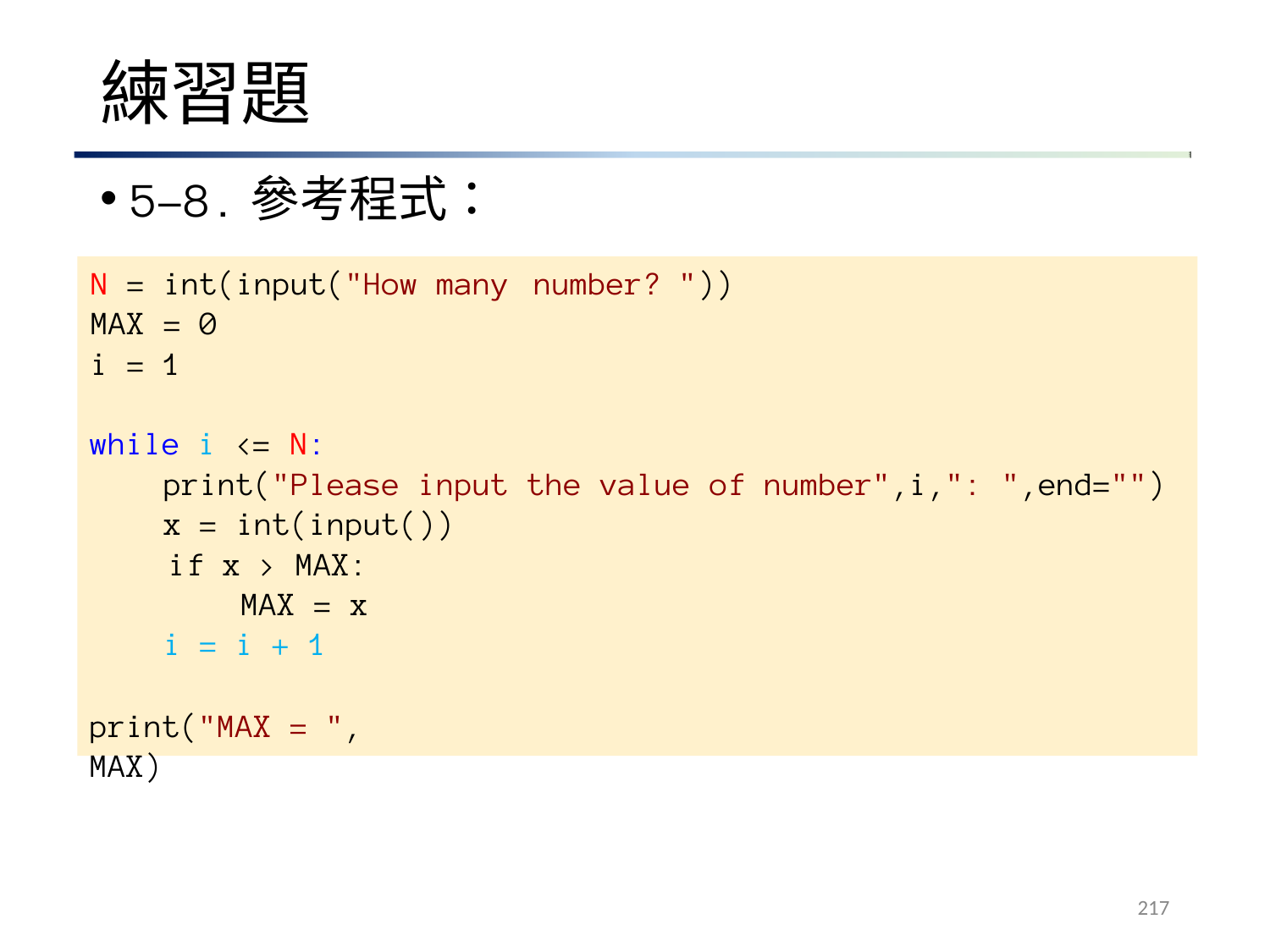

# 練習題
5-8.參考程式：

| N = | int(input("How many | number? ")) |
| --- | --- | --- |
| MAX | = 0 |  |
| i = | 1 |  |
while i <= N:
print("Please input the value of number",i,": ",end="")
x = int(input())
if x > MAX:
MAX = x
i = i + 1

print("MAX = ", MAX)
217